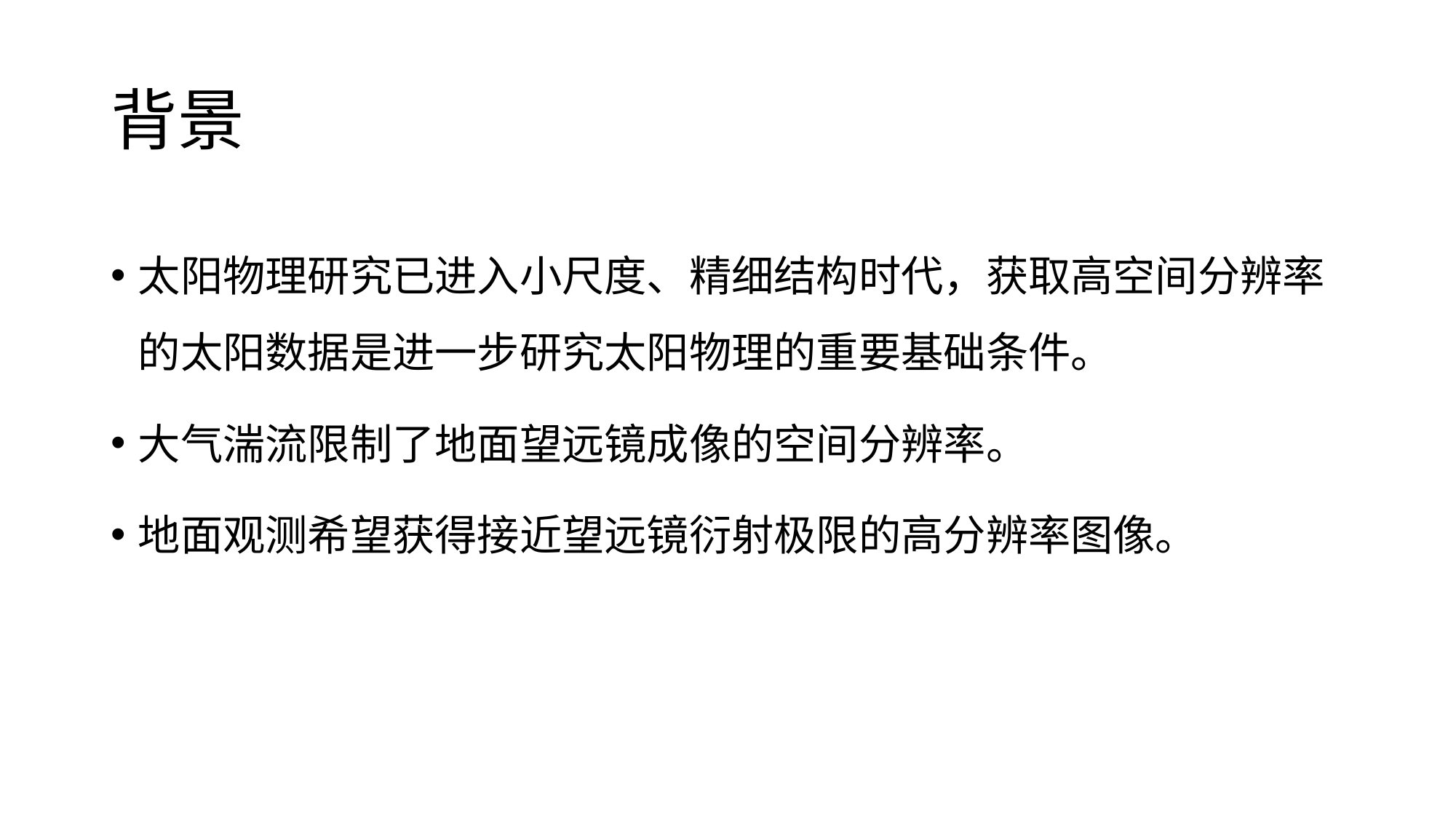

# 背景
太阳物理研究已进入小尺度、精细结构时代，获取高空间分辨率的太阳数据是进一步研究太阳物理的重要基础条件。
大气湍流限制了地面望远镜成像的空间分辨率。
地面观测希望获得接近望远镜衍射极限的高分辨率图像。